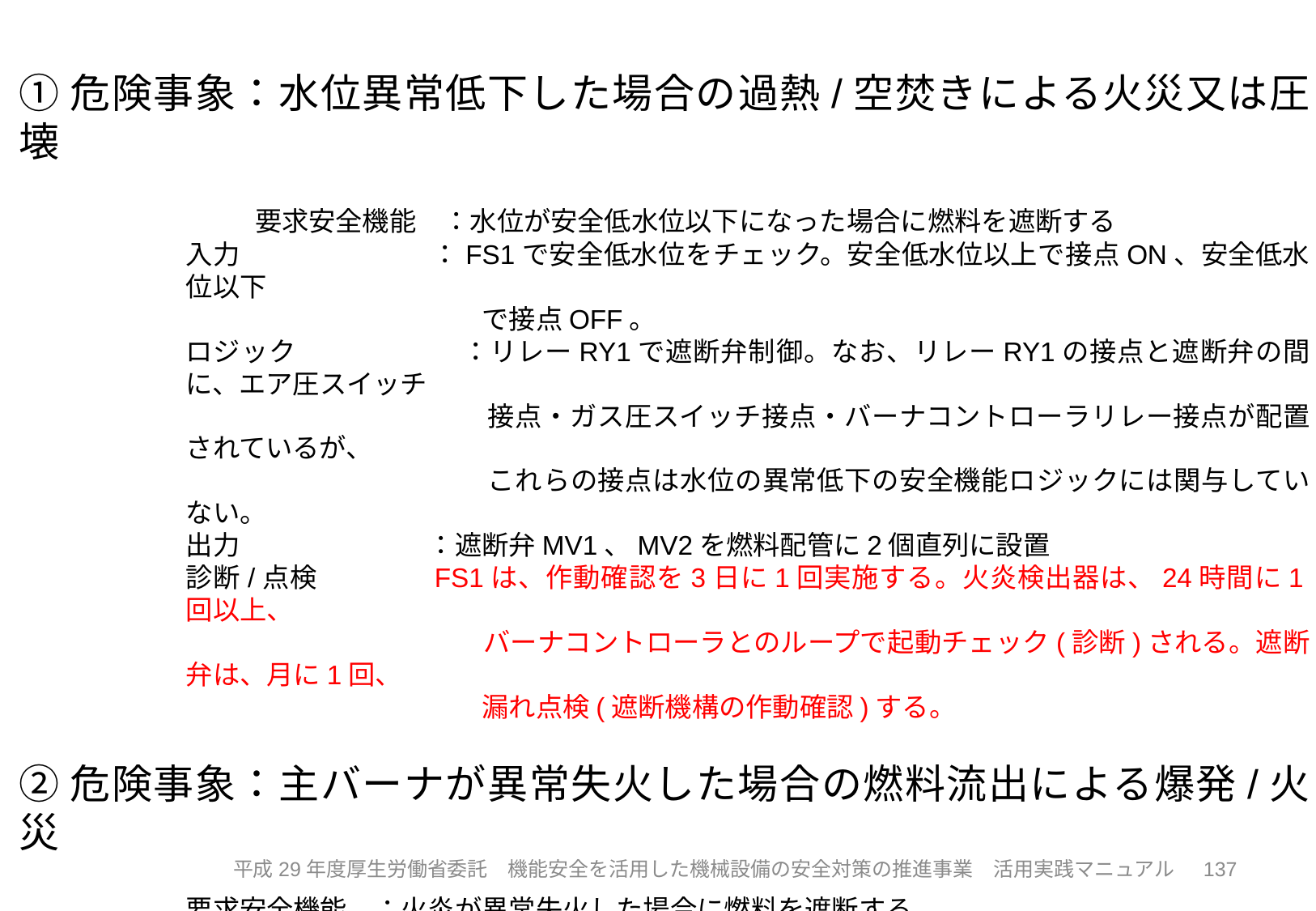

①危険事象：水位異常低下した場合の過熱/空焚きによる火災又は圧壊

　　　　　　　要求安全機能　：水位が安全低水位以下になった場合に燃料を遮断する
入力　　　　　　　：FS1で安全低水位をチェック。安全低水位以上で接点ON、安全低水位以下
　　　　　　　　　　　で接点OFF。
ロジック　　　　　　：リレーRY1で遮断弁制御。なお、リレーRY1の接点と遮断弁の間に、エア圧スイッチ
　　　　　　　　　　　接点・ガス圧スイッチ接点・バーナコントローラリレー接点が配置されているが、
　　　　　　　　　　　これらの接点は水位の異常低下の安全機能ロジックには関与していない。
出力　　　　　　　：遮断弁MV1、MV2を燃料配管に2個直列に設置
診断/点検　　　　FS1は、作動確認を3日に1回実施する。火炎検出器は、24時間に1回以上、
　　　　　　　　　　　バーナコントローラとのループで起動チェック(診断)される。遮断弁は、月に1回、
　　　　　　　　　　　漏れ点検(遮断機構の作動確認)する。

②危険事象：主バーナが異常失火した場合の燃料流出による爆発/火災

要求安全機能　：火炎が異常失火した場合に燃料を遮断する
入力　　　　　　　：火炎検出器にて火炎監視(火炎信号)
ロジック　　　　　　：バーナコントローラにて火炎有無判定・遮断弁制御
出力　　　　　　　：遮断弁MV1、MV2を燃料配管に2個直列に設置
診断/点検　　 　：火炎検出器は、24時間に1回以上、バーナコントローラとのループで
　　　　　　　　　　　起動チェック(診断)される。遮断弁は、月に1回、漏れ点検(遮断機構の作動確認)
　　　　　　　　　　　する。
137
平成29年度厚生労働省委託　機能安全を活用した機械設備の安全対策の推進事業　活用実践マニュアル